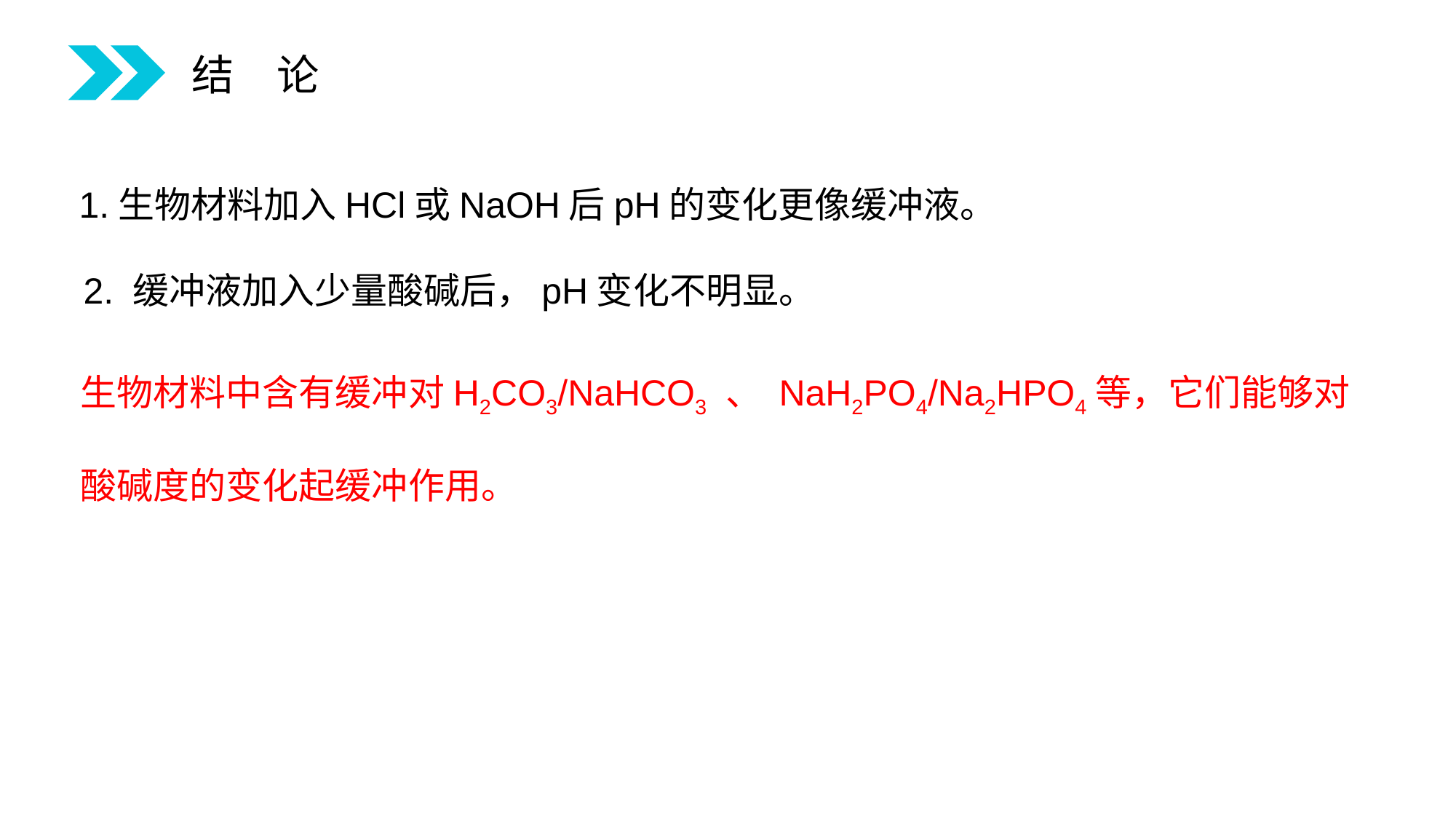

结　论
     1.生物材料加入HCl或NaOH后pH的变化更像缓冲液。
   2. 缓冲液加入少量酸碱后，pH变化不明显。

生物材料中含有缓冲对H2CO3/NaHCO3 、 NaH2PO4/Na2HPO4等，它们能够对酸碱度的变化起缓冲作用。